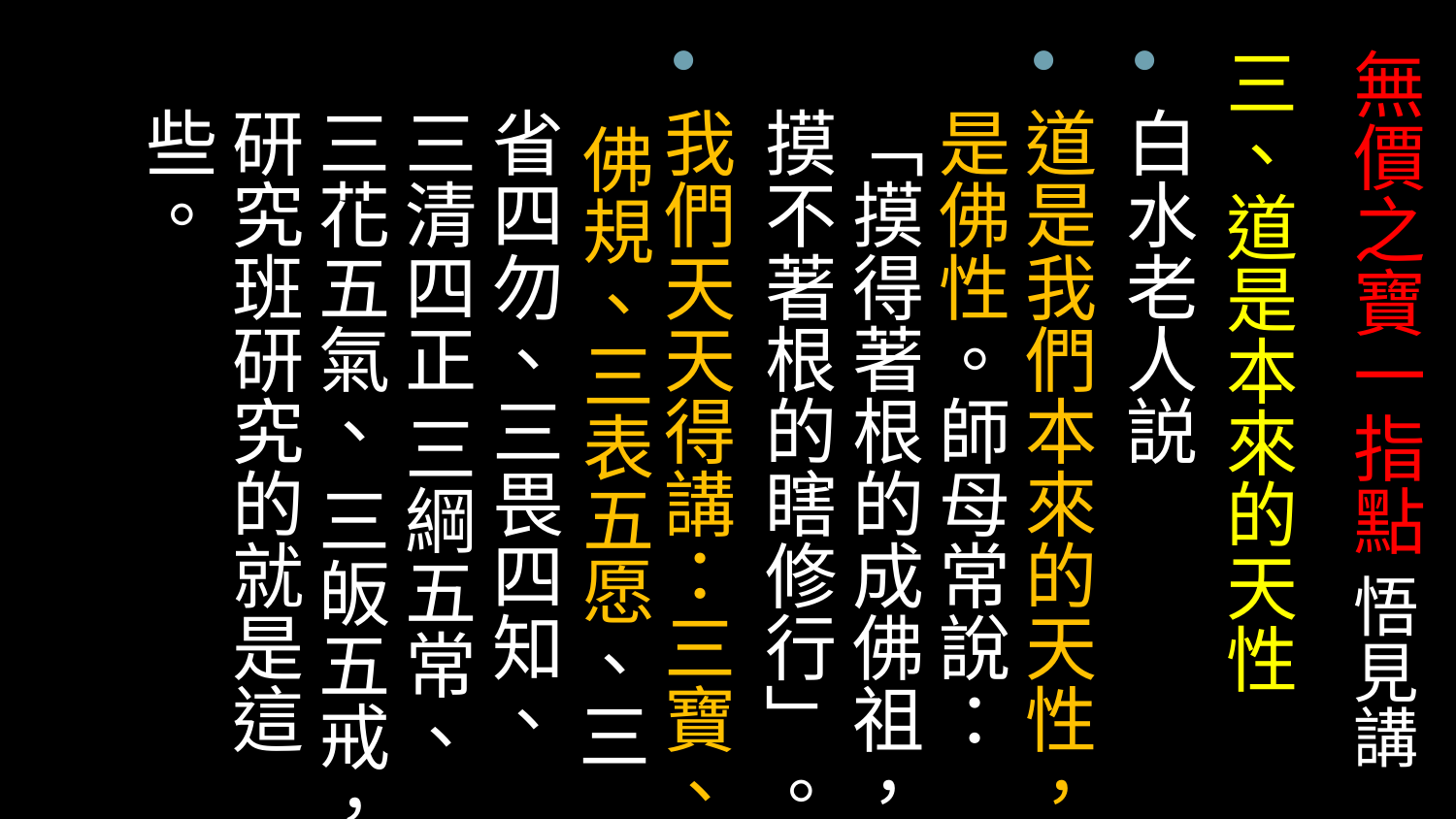

# 無價之寶一指點 悟見講
三、道是本來的天性
白水老人説
道是我們本來的天性，是佛性。師母常說：「摸得著根的成佛祖，摸不著根的瞎修行」。
我們天天得講：三寶、 佛規、三表五愿、三省四勿、三畏四知、三清四正 三綱五常、 三花五氣、 三皈五戒，研究班研究的就是這些。